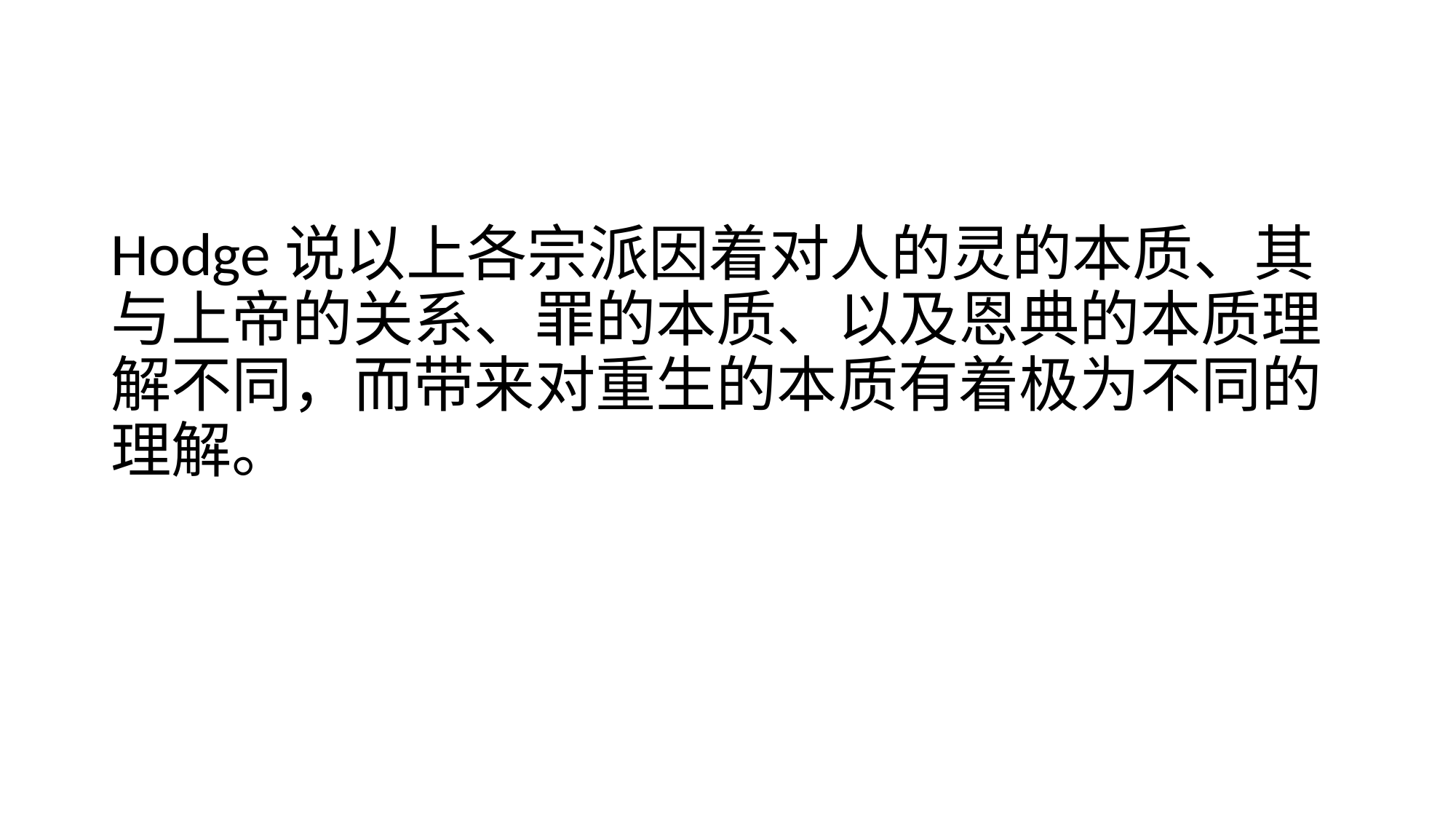

#
Hodge说以上各宗派因着对人的灵的本质、其与上帝的关系、罪的本质、以及恩典的本质理解不同，而带来对重生的本质有着极为不同的理解。